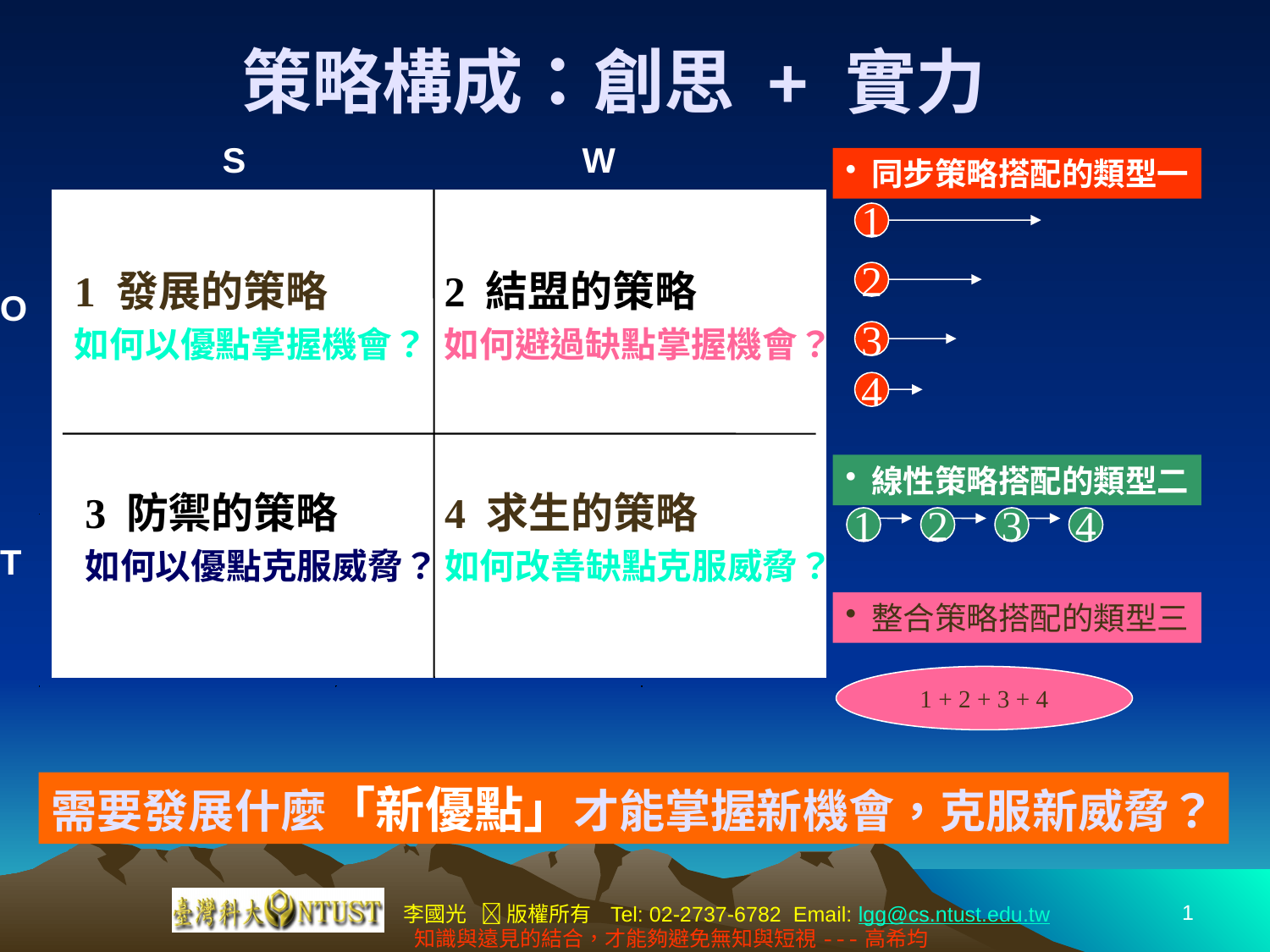

# 策略構成：創思 + 實力
S
W
 同步策略搭配的類型一
1

2

3

4

1 發展的策略
如何以優點掌握機會？
2 結盟的策略
如何避過缺點掌握機會？
O

 線性策略搭配的類型二
1
2
3
4

3 防禦的策略
如何以優點克服威脅？
4 求生的策略
如何改善缺點克服威脅？

T
 整合策略搭配的類型三
1 + 2 + 3 + 4

需要發展什麼「新優點」才能掌握新機會，克服新威脅？
1